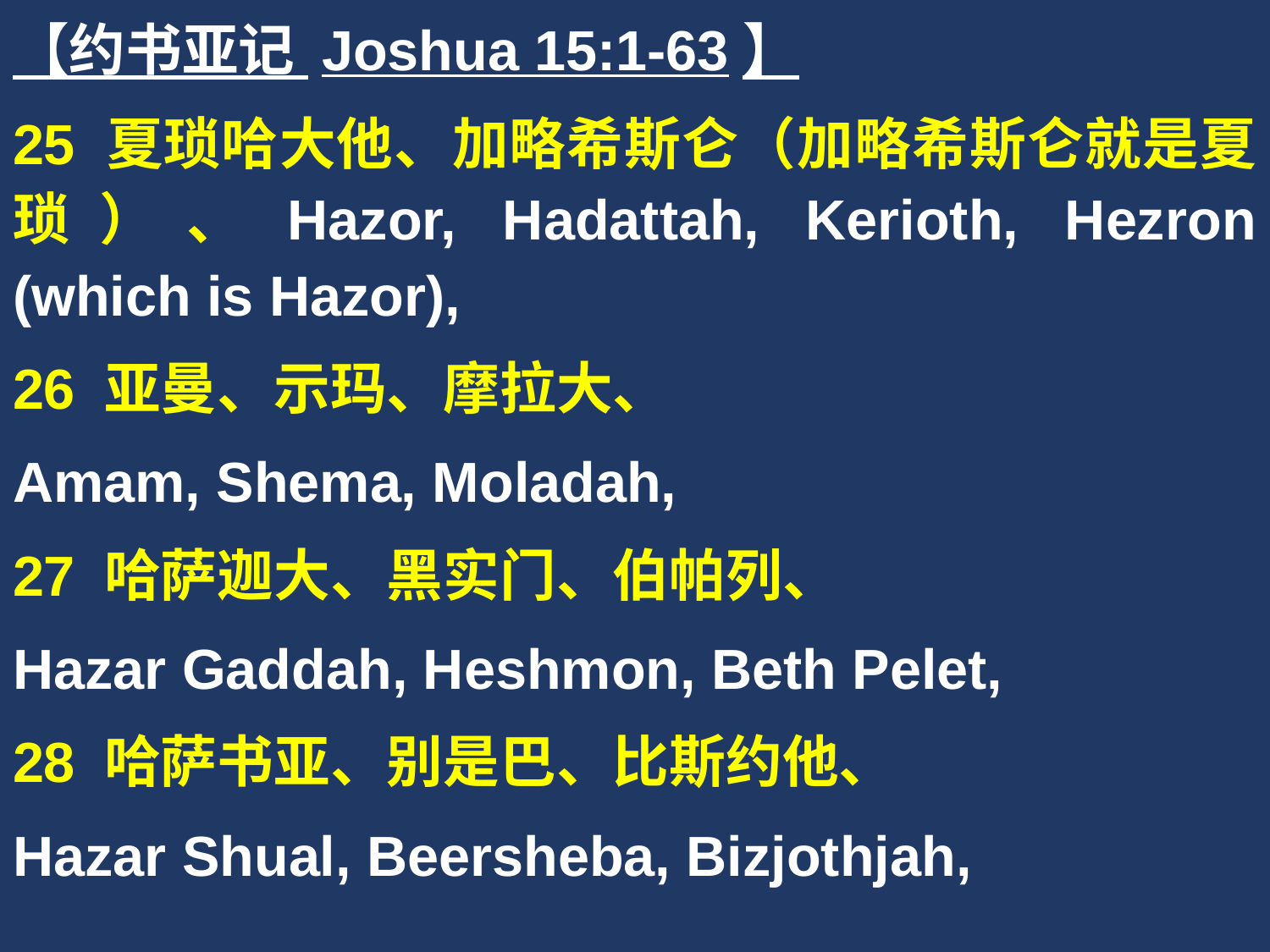

【约书亚记 Joshua 15:1-63】
25 夏琐哈大他、加略希斯仑（加略希斯仑就是夏琐）、Hazor, Hadattah, Kerioth, Hezron (which is Hazor),
26 亚曼、示玛、摩拉大、
Amam, Shema, Moladah,
27 哈萨迦大、黑实门、伯帕列、
Hazar Gaddah, Heshmon, Beth Pelet,
28 哈萨书亚、别是巴、比斯约他、
Hazar Shual, Beersheba, Bizjothjah,